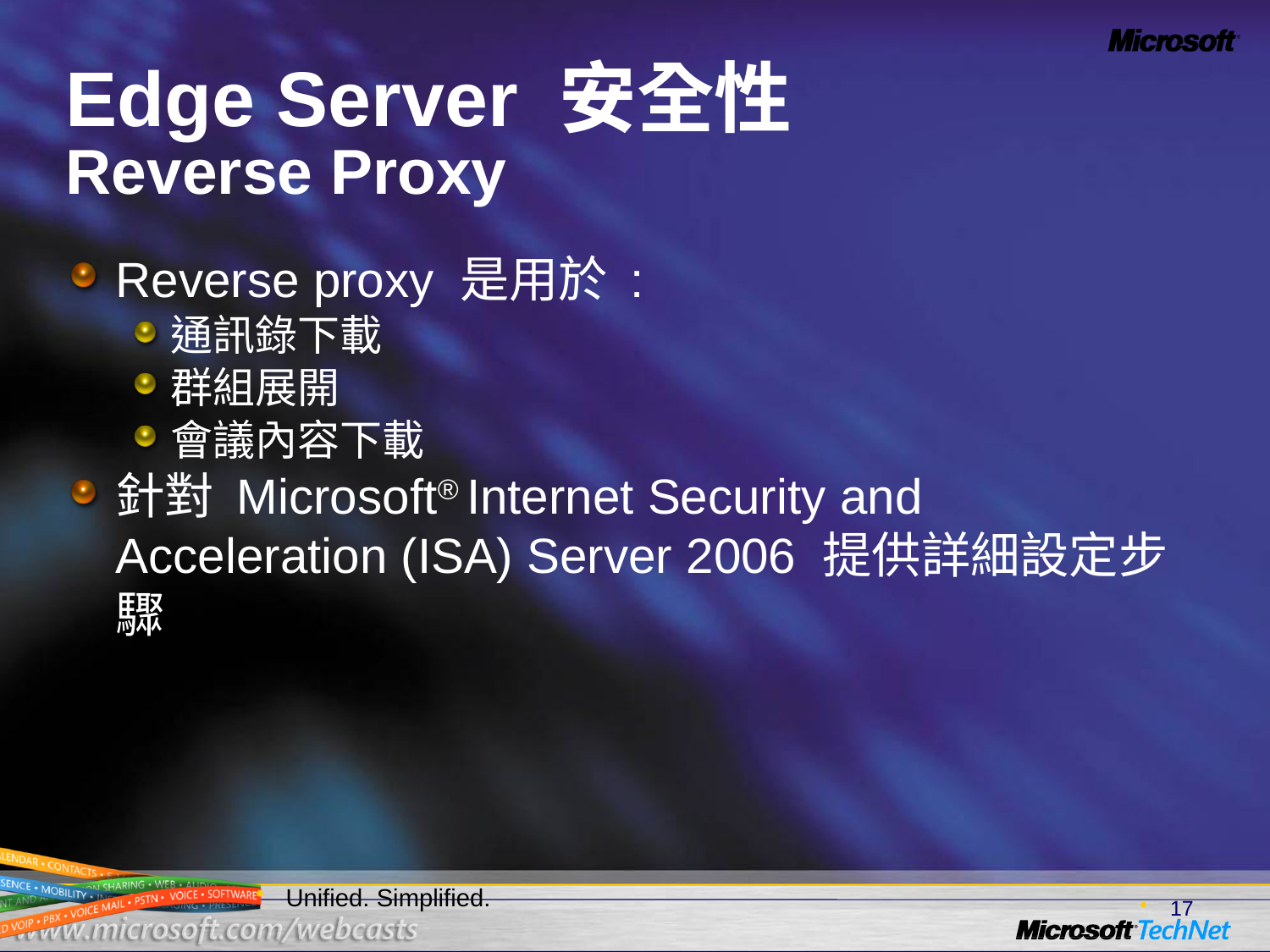

# Edge Server 安全性 Reverse Proxy
Reverse proxy 是用於 :
通訊錄下載
群組展開
會議內容下載
針對 Microsoft® Internet Security and Acceleration (ISA) Server 2006 提供詳細設定步驟
17